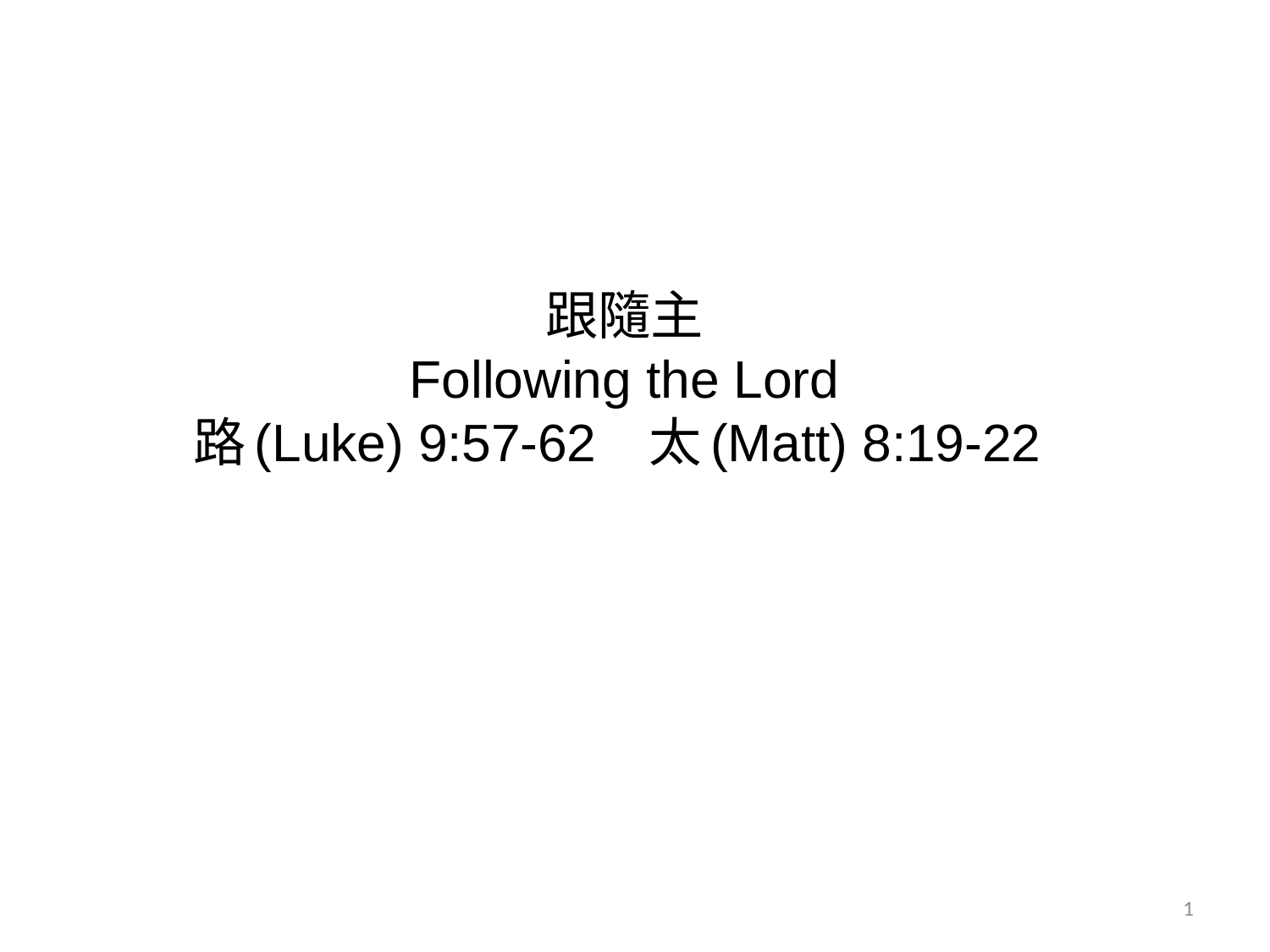

# 跟隨主 Following the Lord 路(Luke) 9:57-62   太(Matt) 8:19-22

1